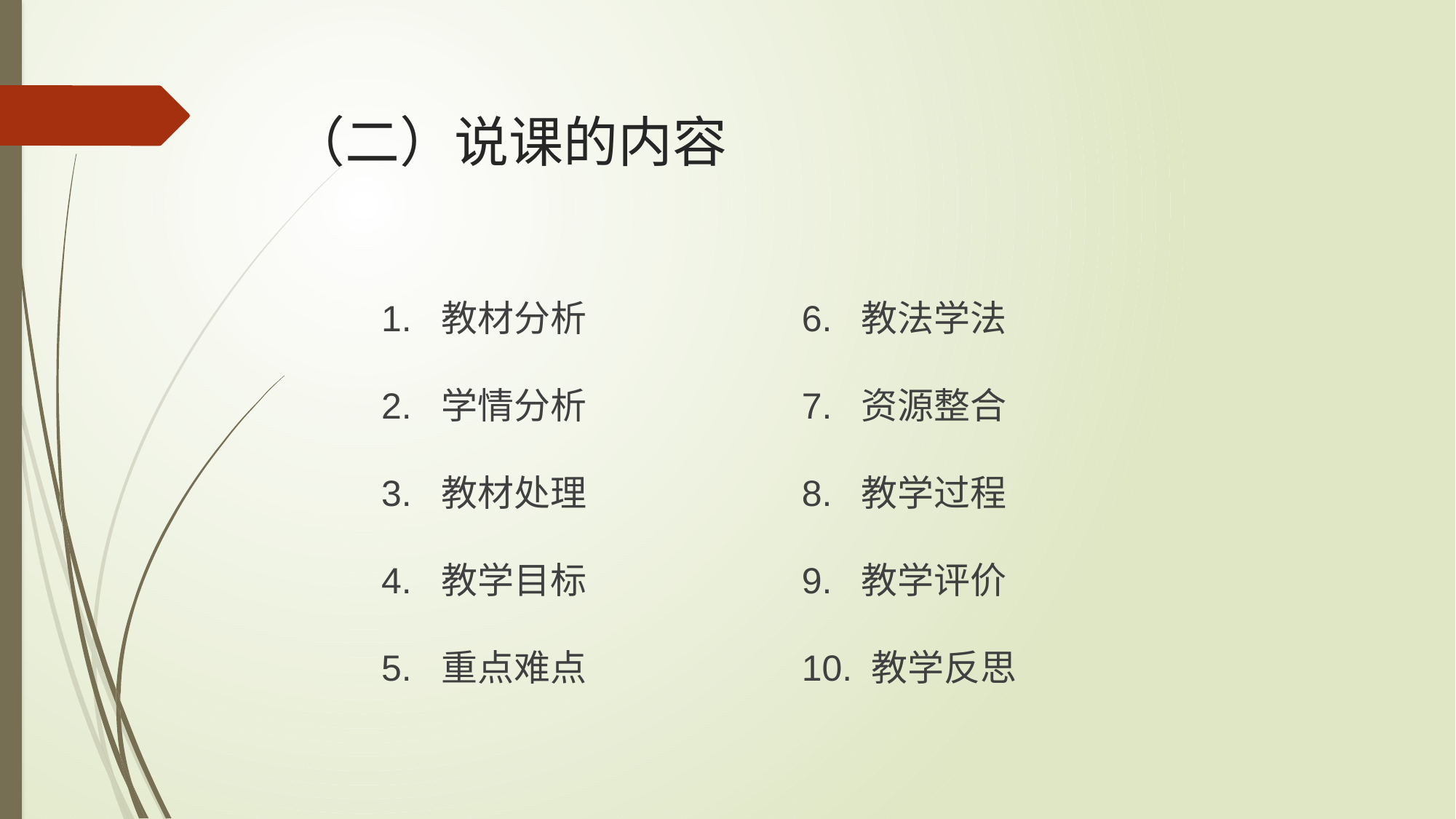

# （二）说课的内容
1.  教材分析
2.  学情分析
3.  教材处理
4.  教学目标
5.  重点难点
6.  教法学法
7.  资源整合
8.  教学过程
9.  教学评价
10. 教学反思